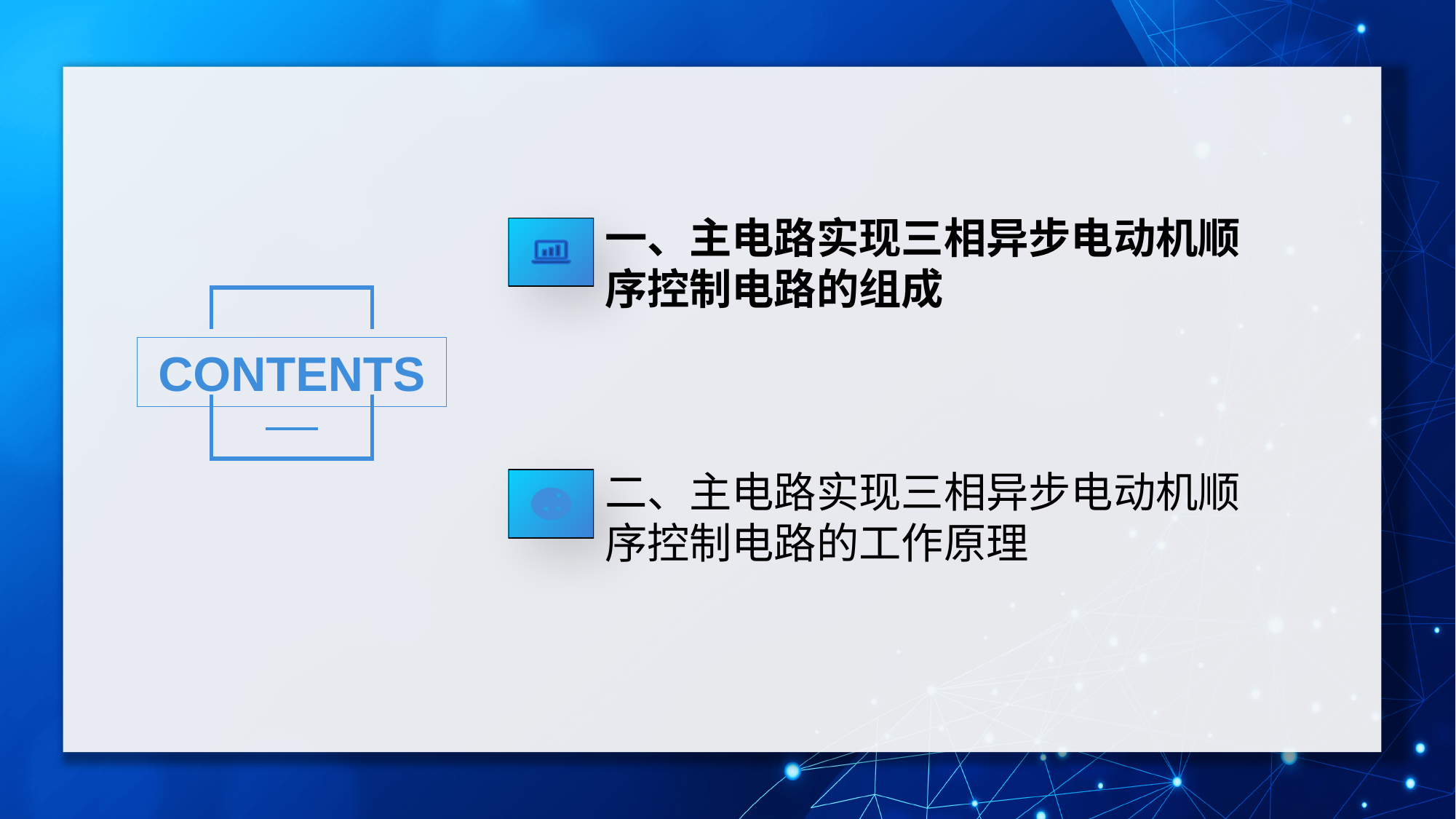

一、主电路实现三相异步电动机顺序控制电路的组成

二、主电路实现三相异步电动机顺序控制电路的工作原理

CONTENTS